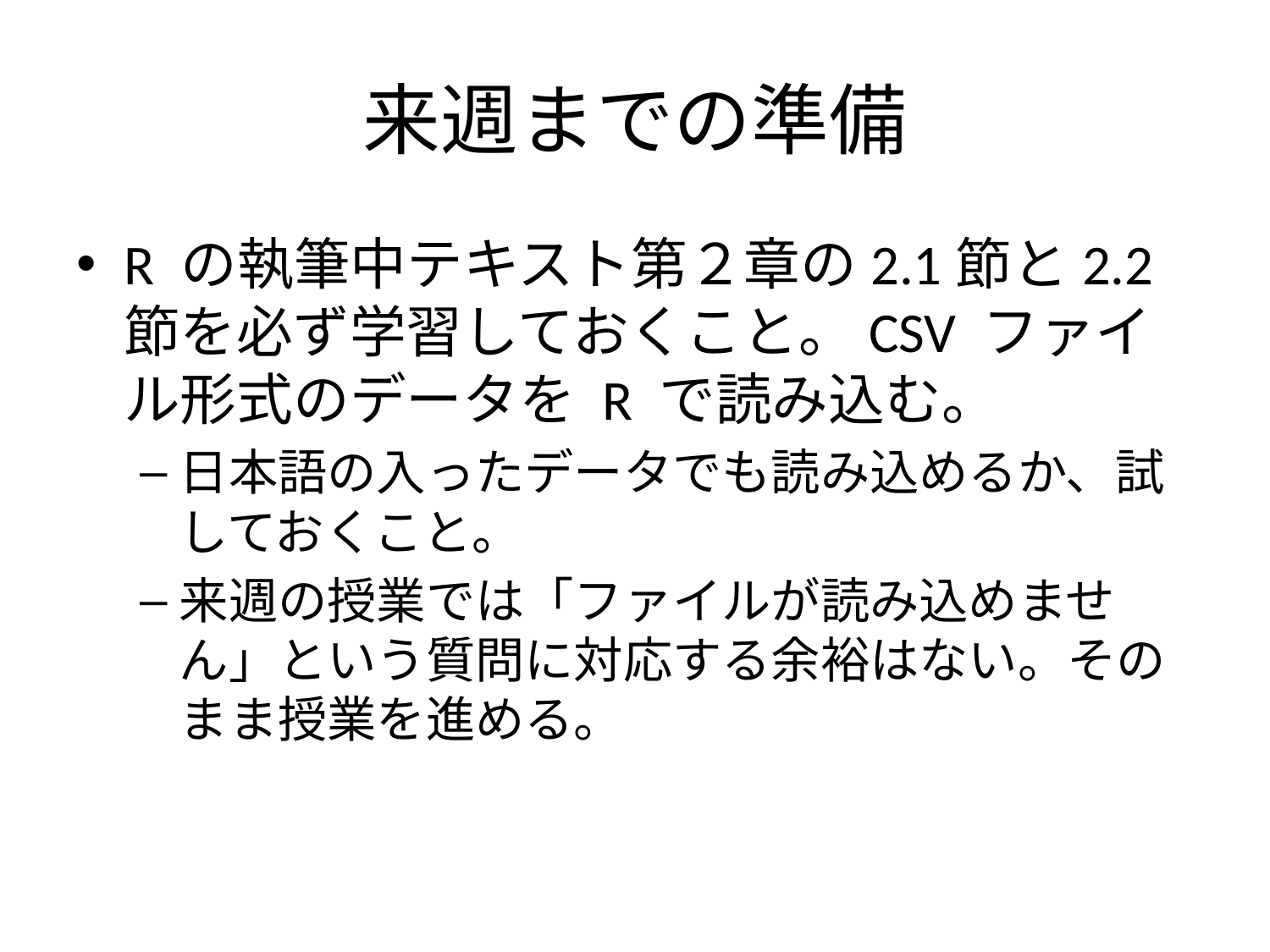

# 来週までの準備
R の執筆中テキスト第２章の2.1節と2.2節を必ず学習しておくこと。CSV ファイル形式のデータを R で読み込む。
日本語の入ったデータでも読み込めるか、試しておくこと。
来週の授業では「ファイルが読み込めません」という質問に対応する余裕はない。そのまま授業を進める。